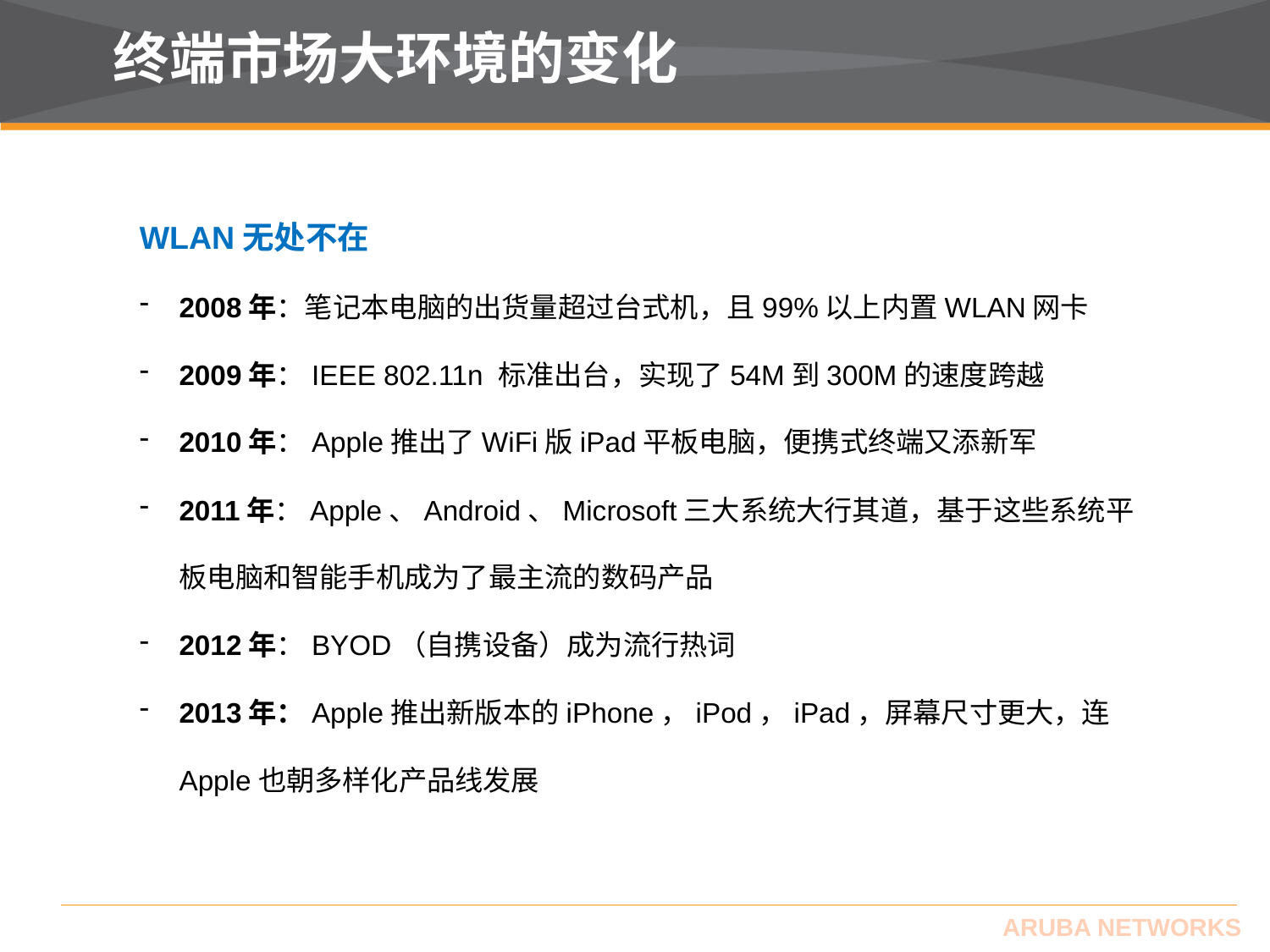

# 终端市场大环境的变化
WLAN无处不在
2008年：笔记本电脑的出货量超过台式机，且99%以上内置WLAN网卡
2009年：IEEE 802.11n 标准出台，实现了54M到300M的速度跨越
2010年：Apple推出了WiFi版iPad平板电脑，便携式终端又添新军
2011年：Apple、Android、Microsoft三大系统大行其道，基于这些系统平板电脑和智能手机成为了最主流的数码产品
2012年：BYOD（自携设备）成为流行热词
2013年：Apple推出新版本的iPhone，iPod，iPad，屏幕尺寸更大，连Apple也朝多样化产品线发展